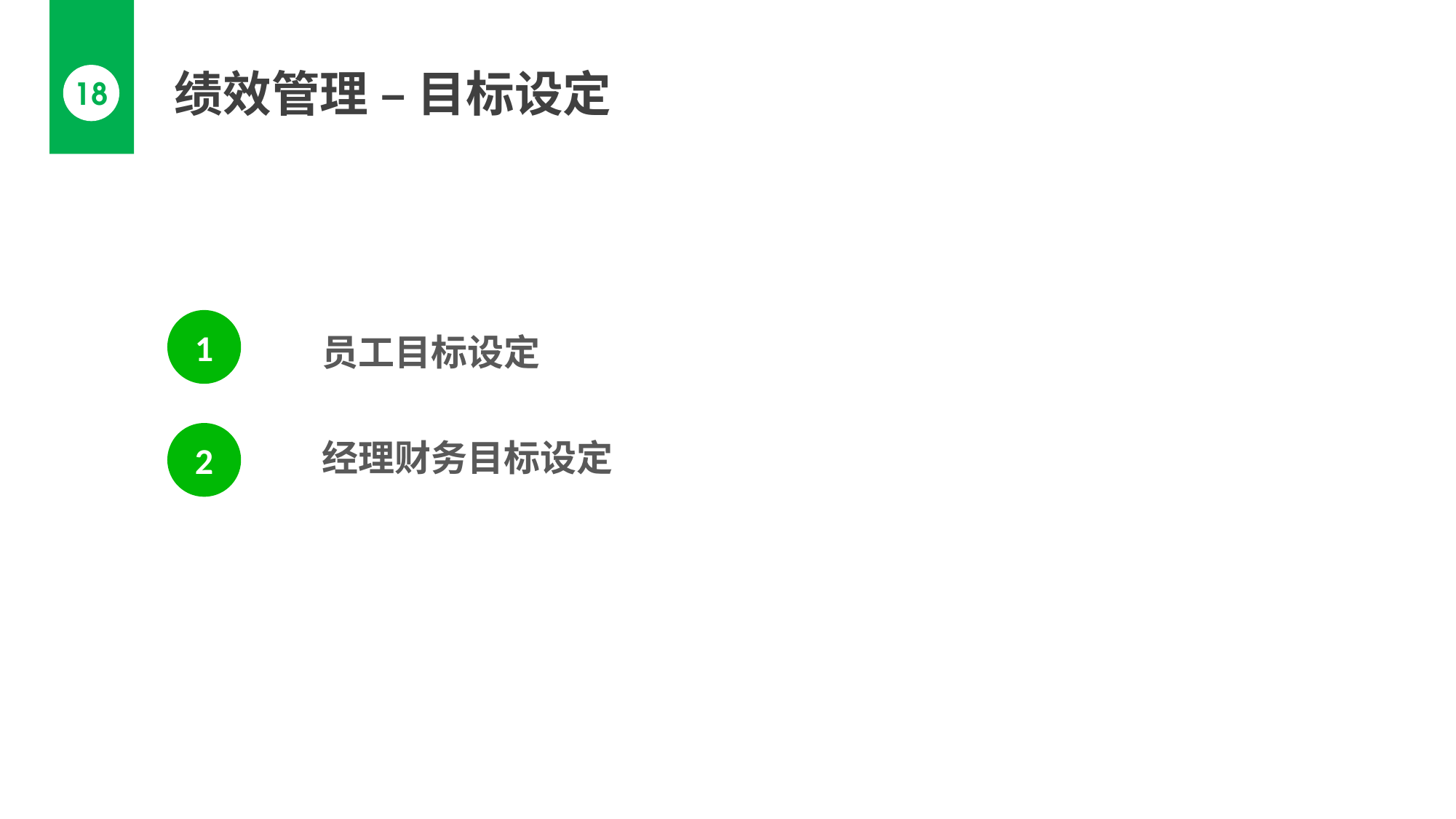

绩效管理 – 目标设定
18
1
员工目标设定
2
经理财务目标设定